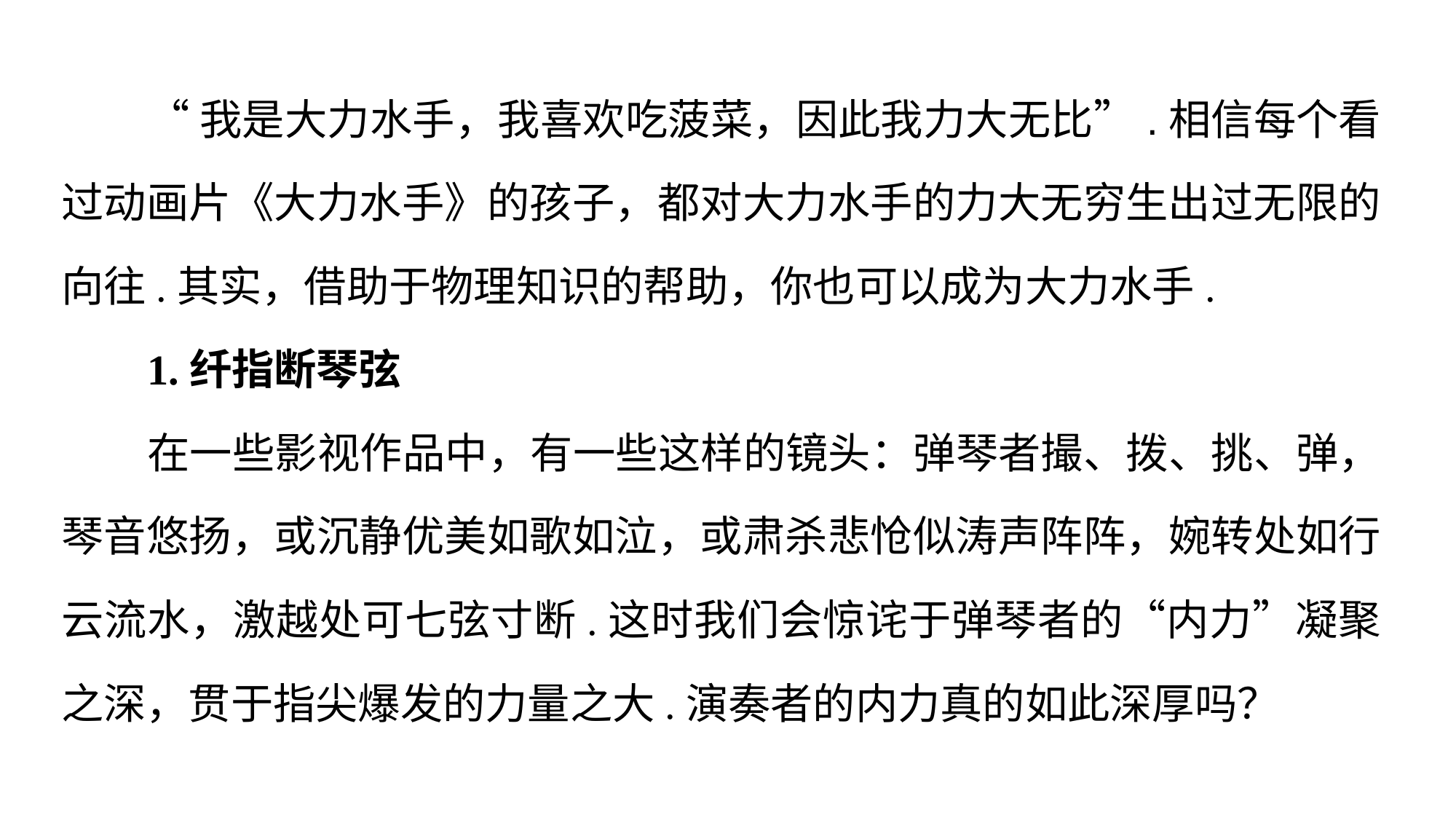

“我是大力水手，我喜欢吃菠菜，因此我力大无比”.相信每个看过动画片《大力水手》的孩子，都对大力水手的力大无穷生出过无限的向往.其实，借助于物理知识的帮助，你也可以成为大力水手.
1.纤指断琴弦
在一些影视作品中，有一些这样的镜头：弹琴者撮、拨、挑、弹，琴音悠扬，或沉静优美如歌如泣，或肃杀悲怆似涛声阵阵，婉转处如行云流水，激越处可七弦寸断.这时我们会惊诧于弹琴者的“内力”凝聚之深，贯于指尖爆发的力量之大.演奏者的内力真的如此深厚吗？